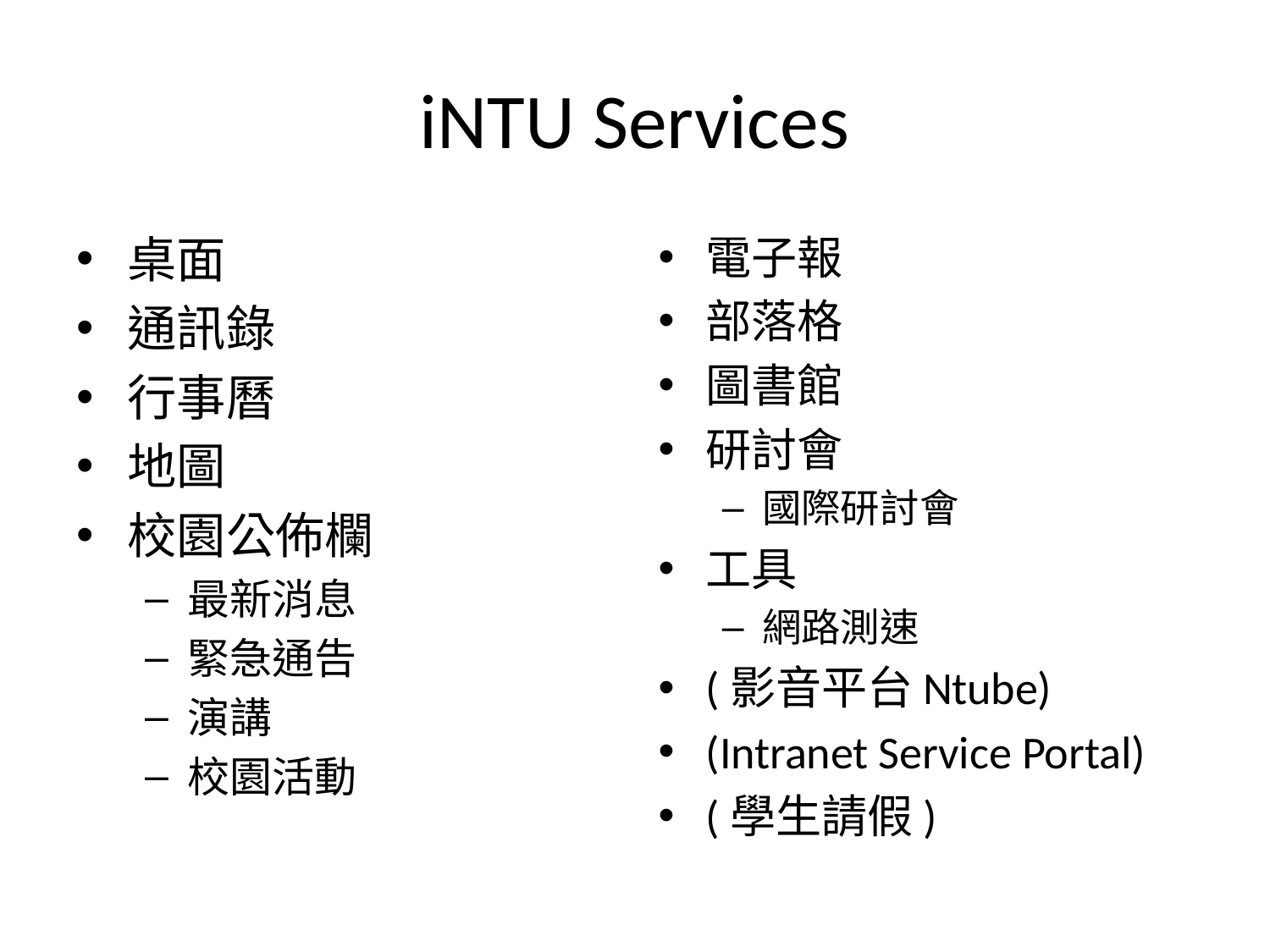

# iNTU Services
桌面
通訊錄
行事曆
地圖
校園公佈欄
最新消息
緊急通告
演講
校園活動

電子報
部落格
圖書館
研討會
國際研討會
工具
網路測速
(影音平台Ntube)
(Intranet Service Portal)
(學生請假)